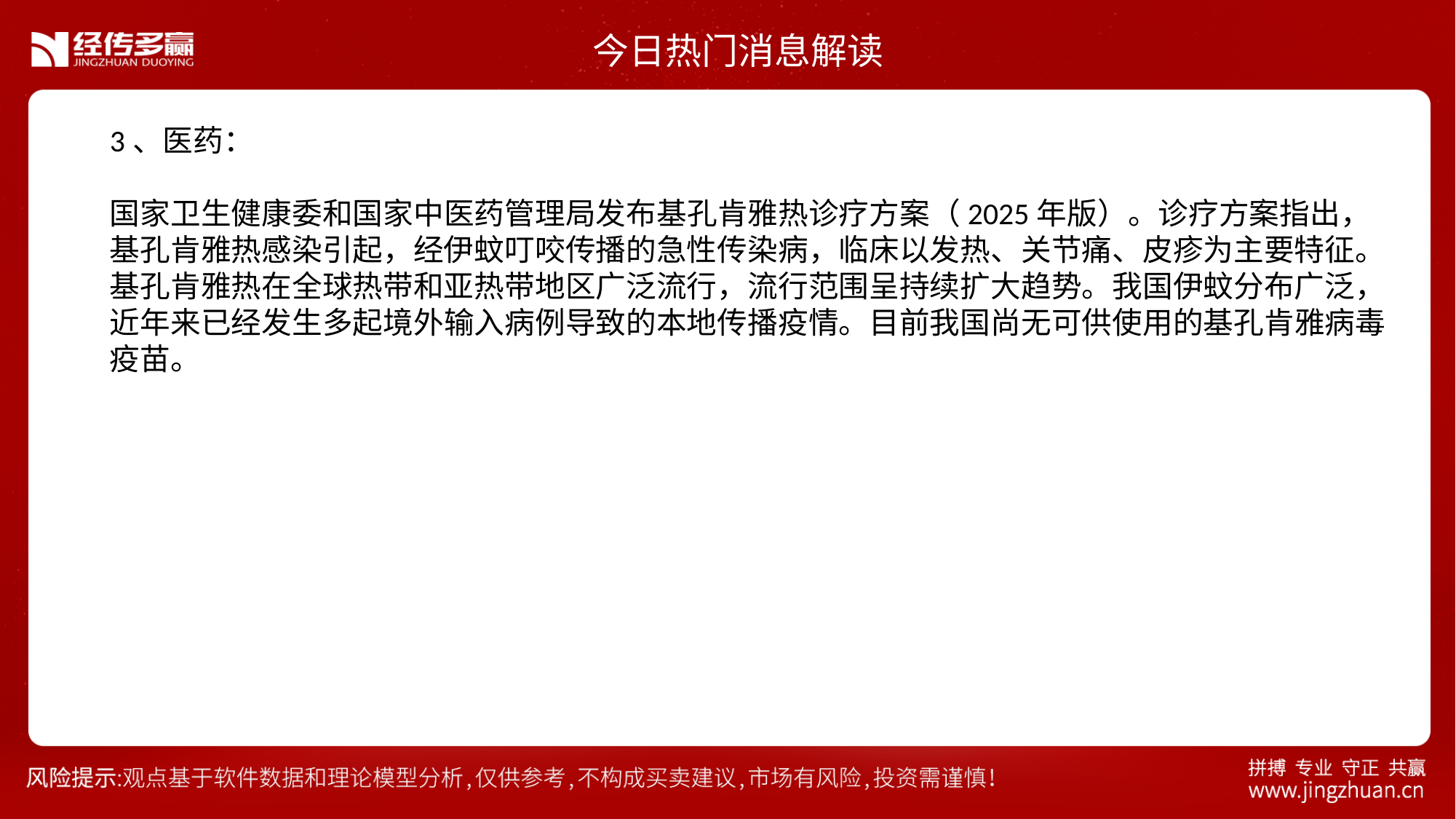

今日热门消息解读
3、医药：

国家卫生健康委和国家中医药管理局发布基孔肯雅热诊疗方案（2025年版）。诊疗方案指出，基孔肯雅热感染引起，经伊蚊叮咬传播的急性传染病，临床以发热、关节痛、皮疹为主要特征。基孔肯雅热在全球热带和亚热带地区广泛流行，流行范围呈持续扩大趋势。我国伊蚊分布广泛，近年来已经发生多起境外输入病例导致的本地传播疫情。目前我国尚无可供使用的基孔肯雅病毒疫苗。